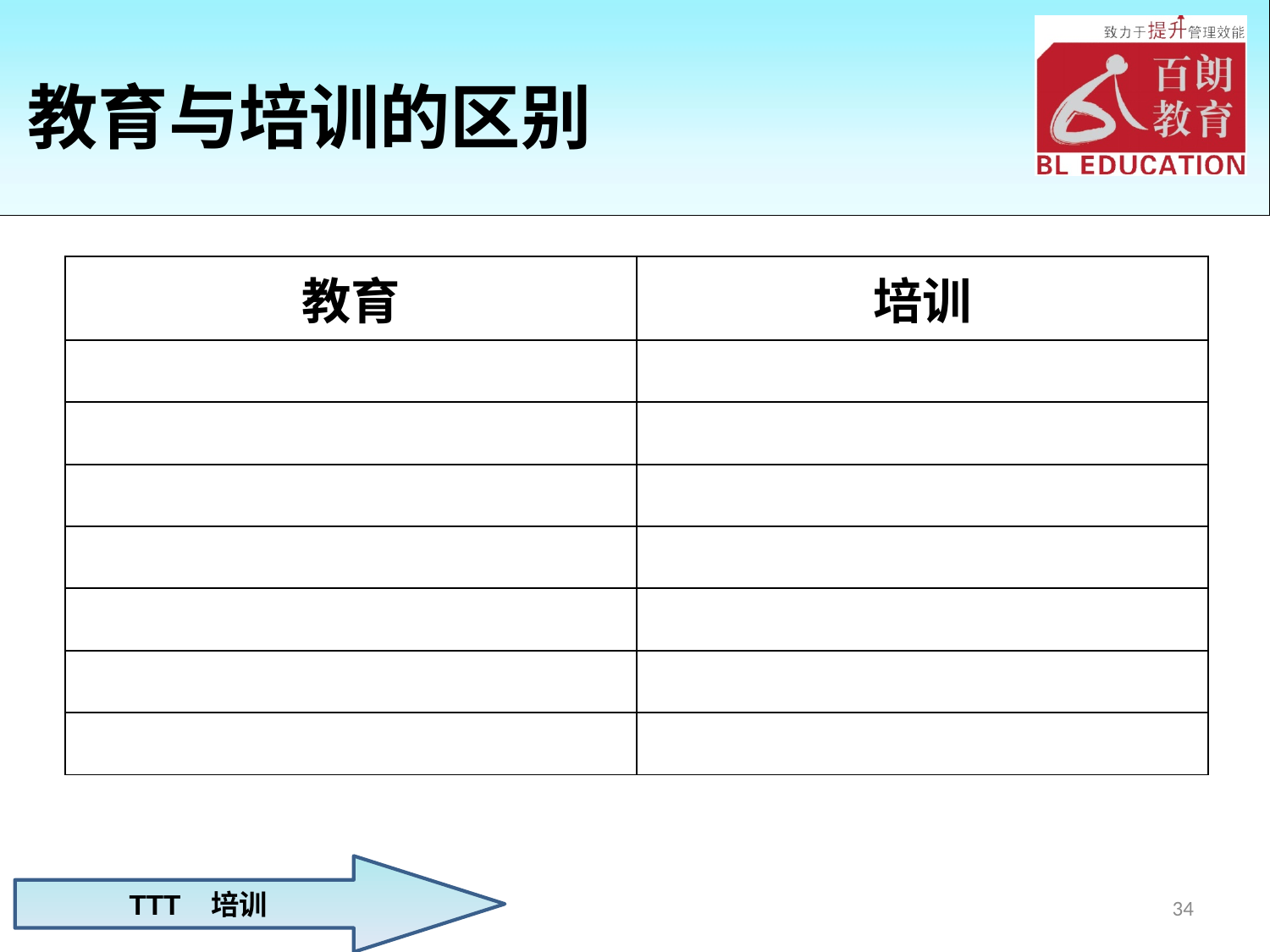

# 教育与培训的区别
| 教育 | 培训 |
| --- | --- |
|  |  |
|  |  |
|  |  |
|  |  |
|  |  |
|  |  |
|  |  |
34